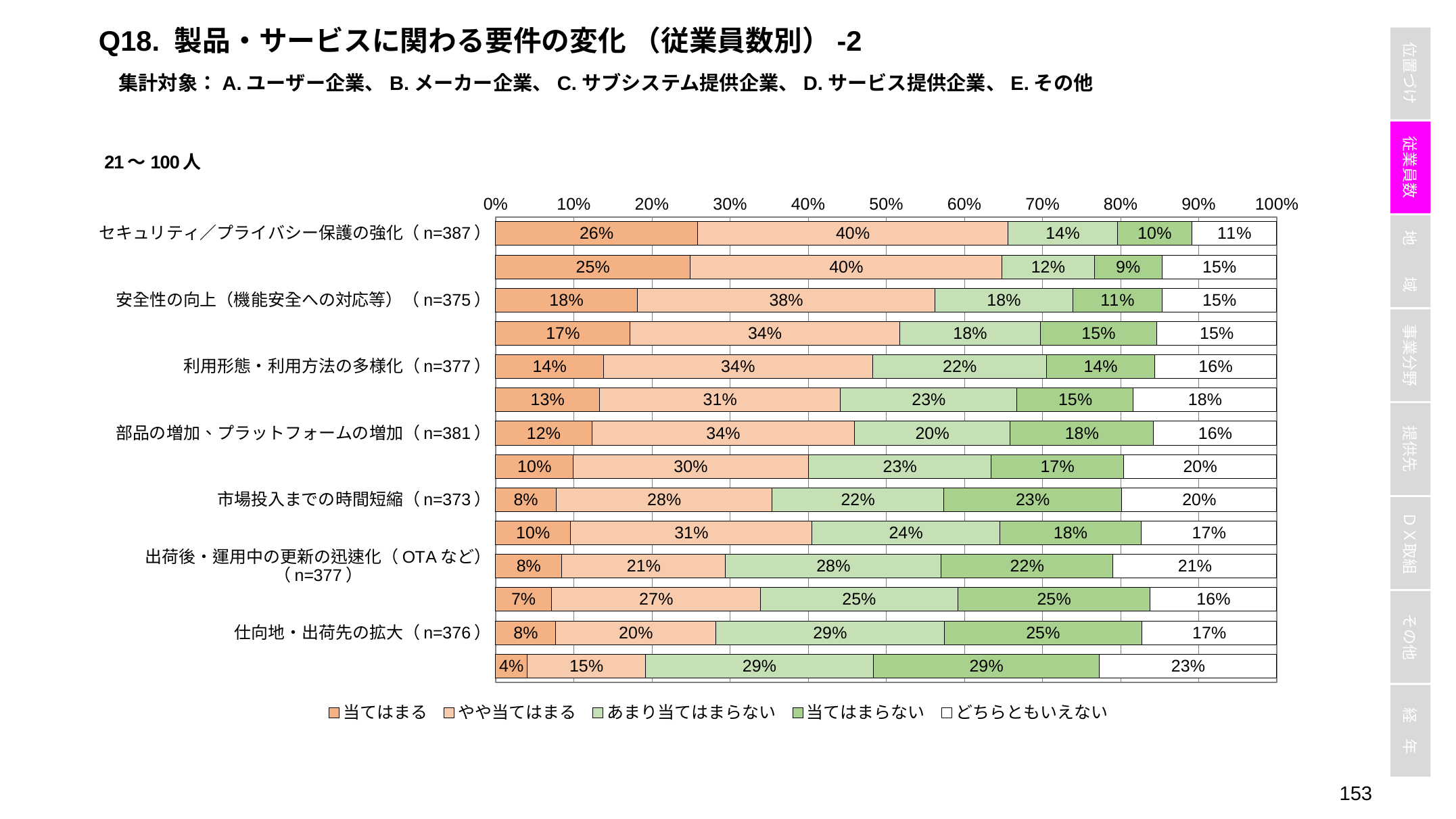

Q18. 製品・サービスに関わる要件の変化 （従業員数別）-2
集計対象：A.ユーザー企業、B.メーカー企業、C.サブシステム提供企業、D.サービス提供企業、E.その他

### Chart

| Category | 当てはまる | やや当てはまる | あまり当てはまらない | 当てはまらない | どちらともいえない |
|---|---|---|---|---|---|
| セキュリティ／プライバシー保護の強化（n=387） | 0.25839793281653745 | 0.3979328165374677 | 0.13953488372093023 | 0.09560723514211886 | 0.10852713178294573 |
| 適用技術の複雑化・高度化（n=381） | 0.24934383202099739 | 0.3989501312335958 | 0.11811023622047244 | 0.08661417322834646 | 0.14698162729658792 |
| 安全性の向上（機能安全への対応等）（n=375） | 0.18133333333333335 | 0.38133333333333336 | 0.176 | 0.11466666666666667 | 0.14666666666666667 |
| 高速性／低遅延性の強化（n=377） | 0.1724137931034483 | 0.3448275862068966 | 0.18037135278514588 | 0.14854111405835543 | 0.15384615384615385 |
| 利用形態・利用方法の多様化（n=377） | 0.13793103448275862 | 0.3448275862068966 | 0.22281167108753316 | 0.13793103448275862 | 0.15649867374005305 |
| つながる対象の増加（n=376） | 0.13297872340425532 | 0.30851063829787234 | 0.22606382978723405 | 0.14893617021276595 | 0.18351063829787234 |
| 部品の増加、プラットフォームの増加（n=381） | 0.12335958005249344 | 0.3359580052493438 | 0.1994750656167979 | 0.1837270341207349 | 0.15748031496062992 |
| 運用時データの収集・活用拡大（n=372） | 0.09946236559139784 | 0.3010752688172043 | 0.23387096774193547 | 0.1693548387096774 | 0.19623655913978494 |
| 市場投入までの時間短縮（n=373） | 0.0777479892761394 | 0.2761394101876676 | 0.21983914209115282 | 0.22788203753351208 | 0.19839142091152814 |
| 対応すべき規格等の増加（n=375） | 0.096 | 0.30933333333333335 | 0.24 | 0.18133333333333335 | 0.17333333333333334 |
| 出荷後・運用中の更新の迅速化（OTAなど）（n=377） | 0.08488063660477453 | 0.20954907161803712 | 0.27586206896551724 | 0.22015915119363394 | 0.20954907161803712 |
| 開発・製造データの企業間共有への対応・強化（n=377） | 0.07161803713527852 | 0.26790450928381965 | 0.2519893899204244 | 0.246684350132626 | 0.16180371352785147 |
| 仕向地・出荷先の拡大（n=376） | 0.07712765957446809 | 0.2047872340425532 | 0.2925531914893617 | 0.2526595744680851 | 0.17287234042553193 |
| システムオブシステムズへの対応・強化（n=370） | 0.04054054054054054 | 0.15135135135135136 | 0.2918918918918919 | 0.2891891891891892 | 0.22702702702702704 |
153